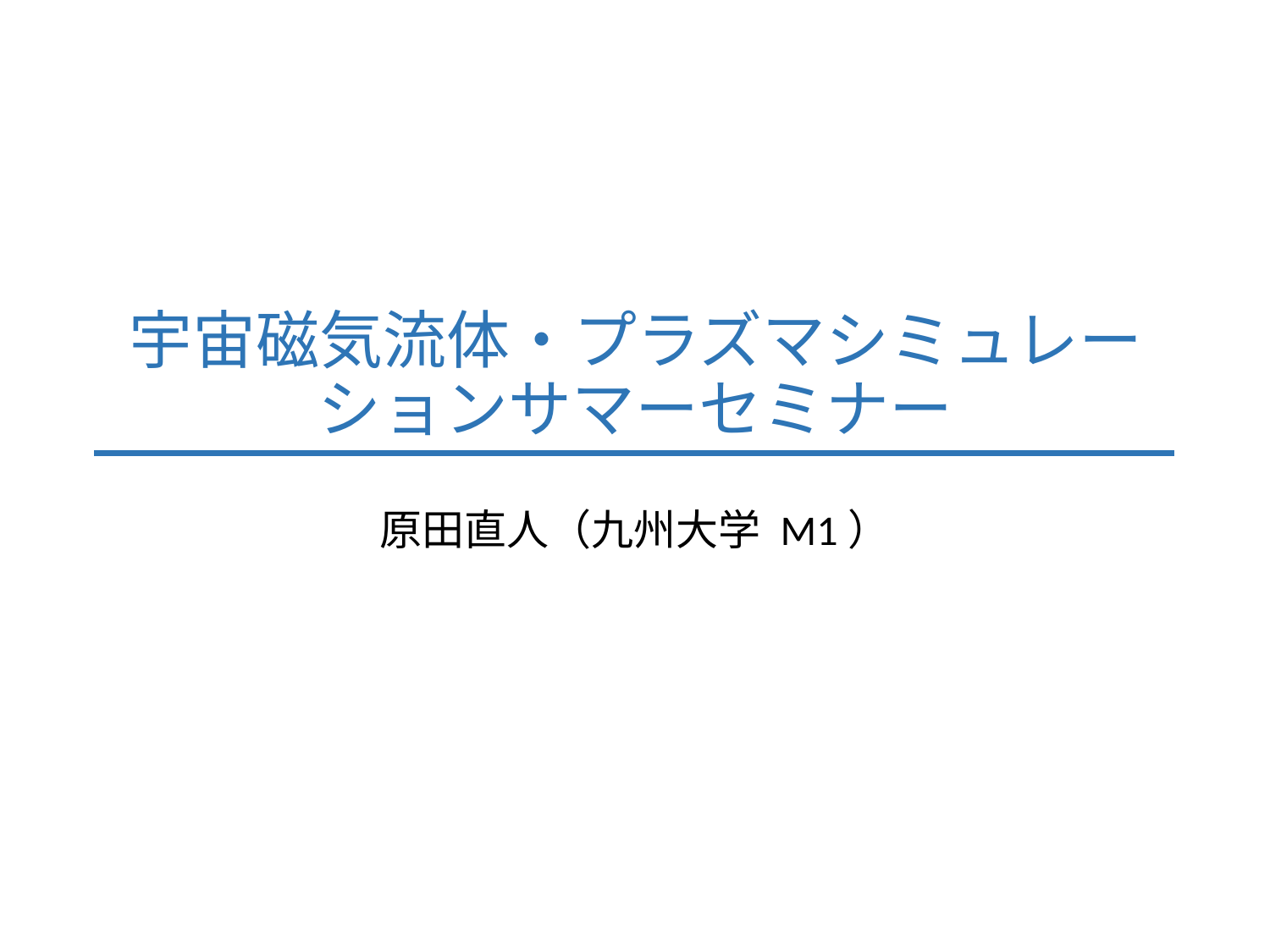

# 宇宙磁気流体・プラズマシミュレーションサマーセミナー
原田直人（九州大学 M1）